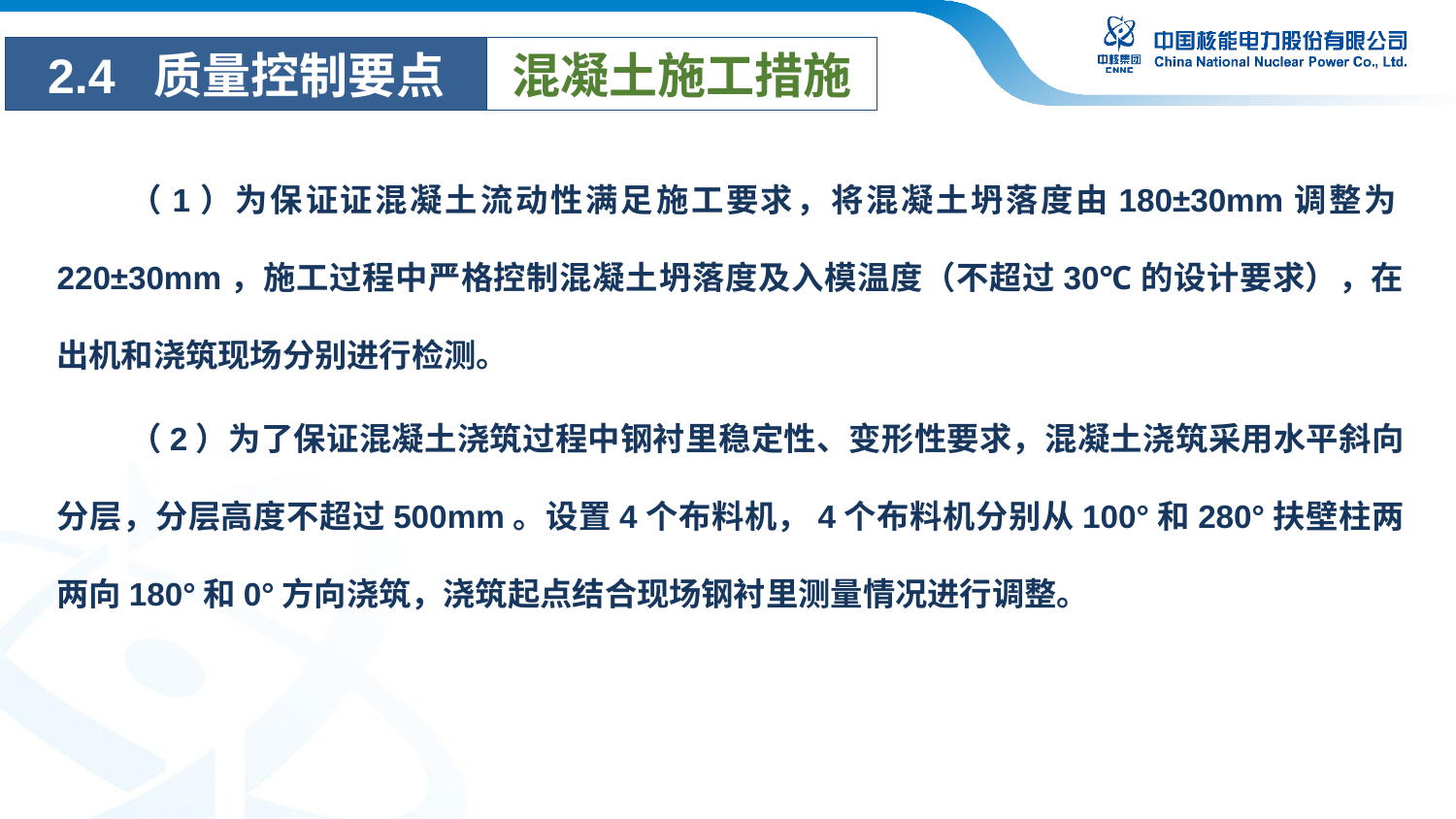

2.4  质量控制要点
混凝土施工措施
（1）为保证证混凝土流动性满足施工要求，将混凝土坍落度由180±30mm调整为220±30mm，施工过程中严格控制混凝土坍落度及入模温度（不超过30℃的设计要求），在出机和浇筑现场分别进行检测。
（2）为了保证混凝土浇筑过程中钢衬里稳定性、变形性要求，混凝土浇筑采用水平斜向分层，分层高度不超过500mm。设置4个布料机，4个布料机分别从100°和280°扶壁柱两两向180°和0°方向浇筑，浇筑起点结合现场钢衬里测量情况进行调整。